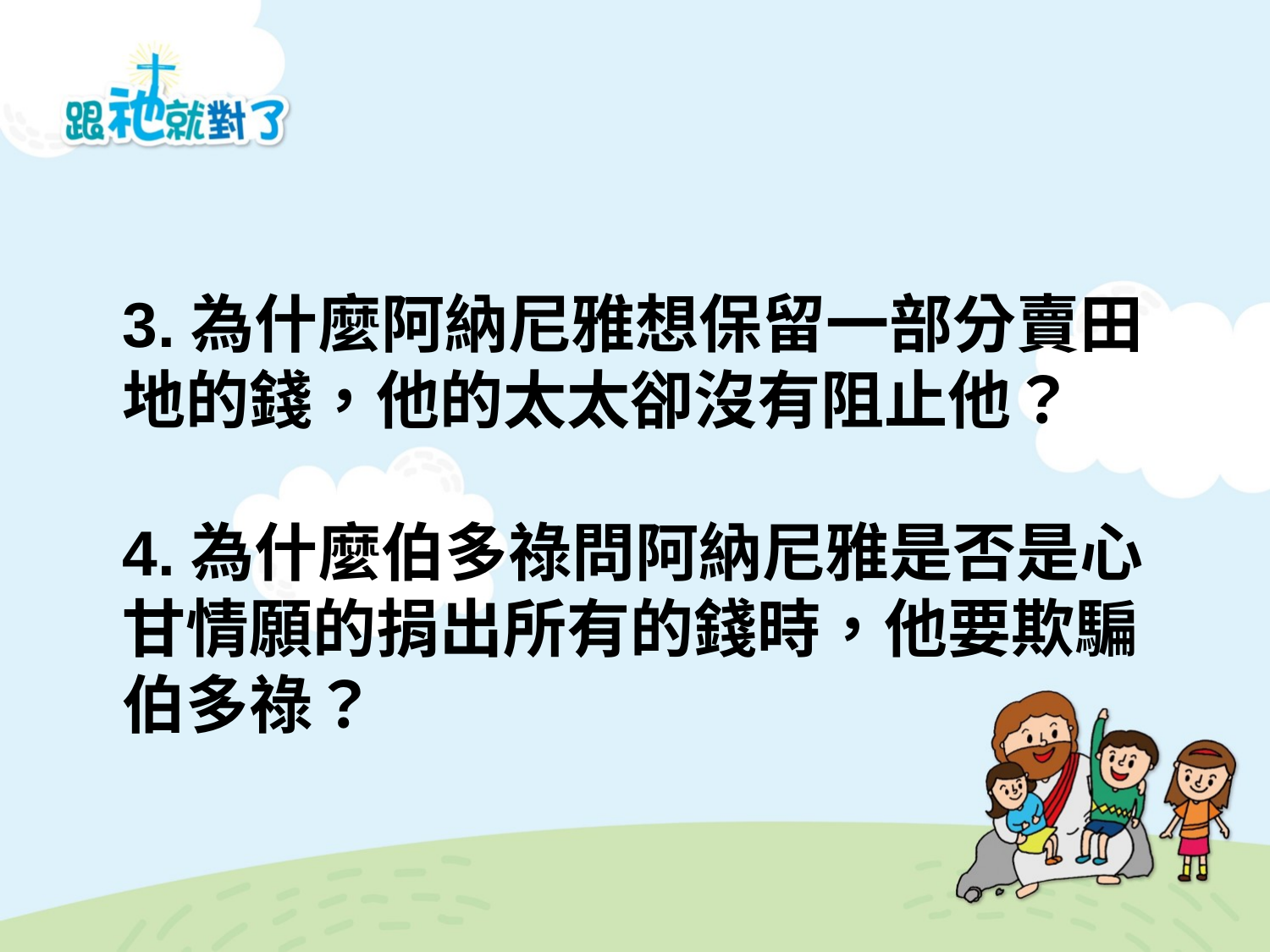

3.為什麼阿納尼雅想保留一部分賣田地的錢，他的太太卻沒有阻止他？

4.為什麼伯多祿問阿納尼雅是否是心甘情願的捐出所有的錢時，他要欺騙伯多祿？